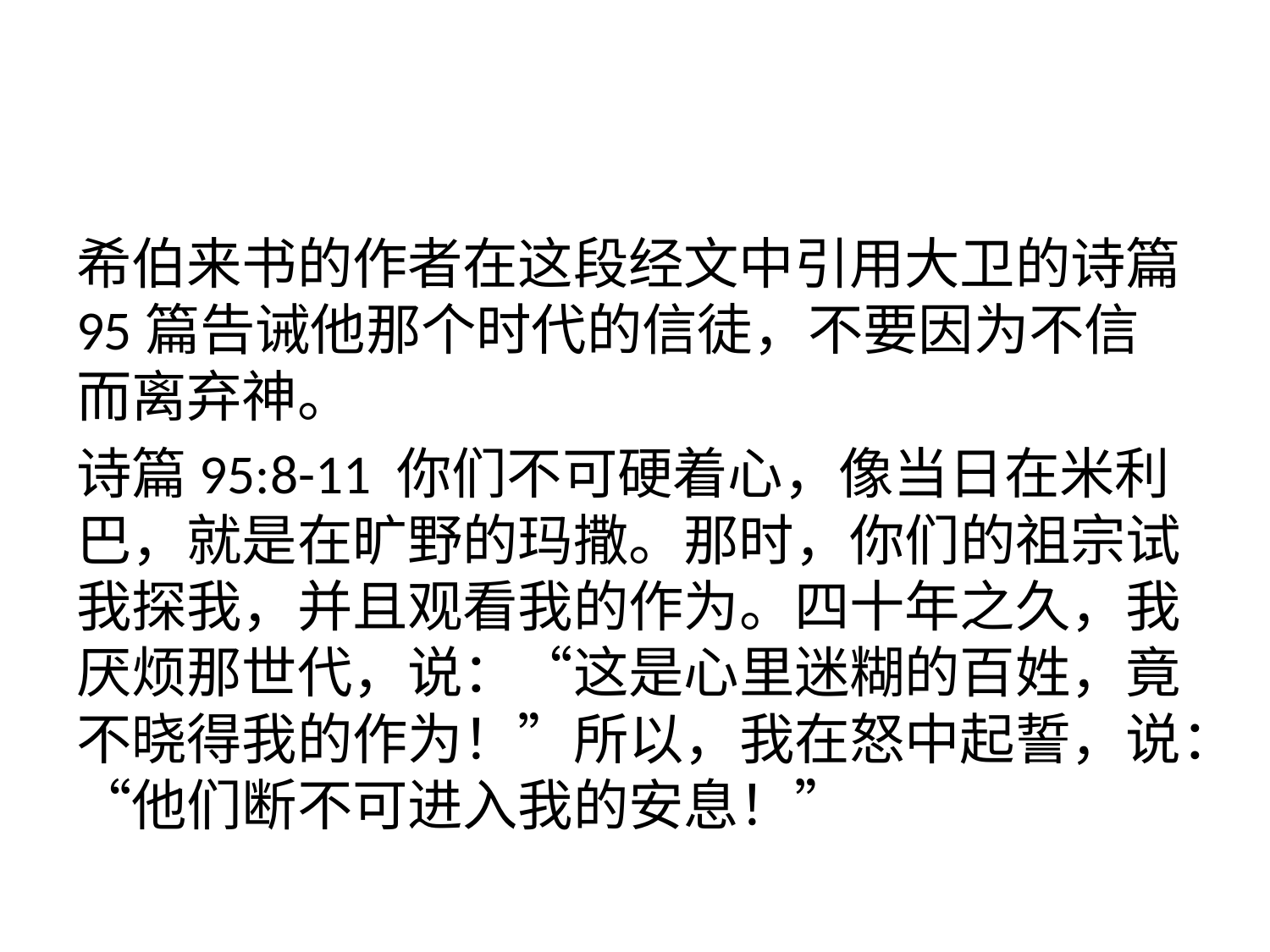

#
希伯来书的作者在这段经文中引用大卫的诗篇95篇告诫他那个时代的信徒，不要因为不信而离弃神。
诗篇95:8-11 你们不可硬着心，像当日在米利巴，就是在旷野的玛撒。那时，你们的祖宗试我探我，并且观看我的作为。四十年之久，我厌烦那世代，说：“这是心里迷糊的百姓，竟不晓得我的作为！”所以，我在怒中起誓，说：“他们断不可进入我的安息！”